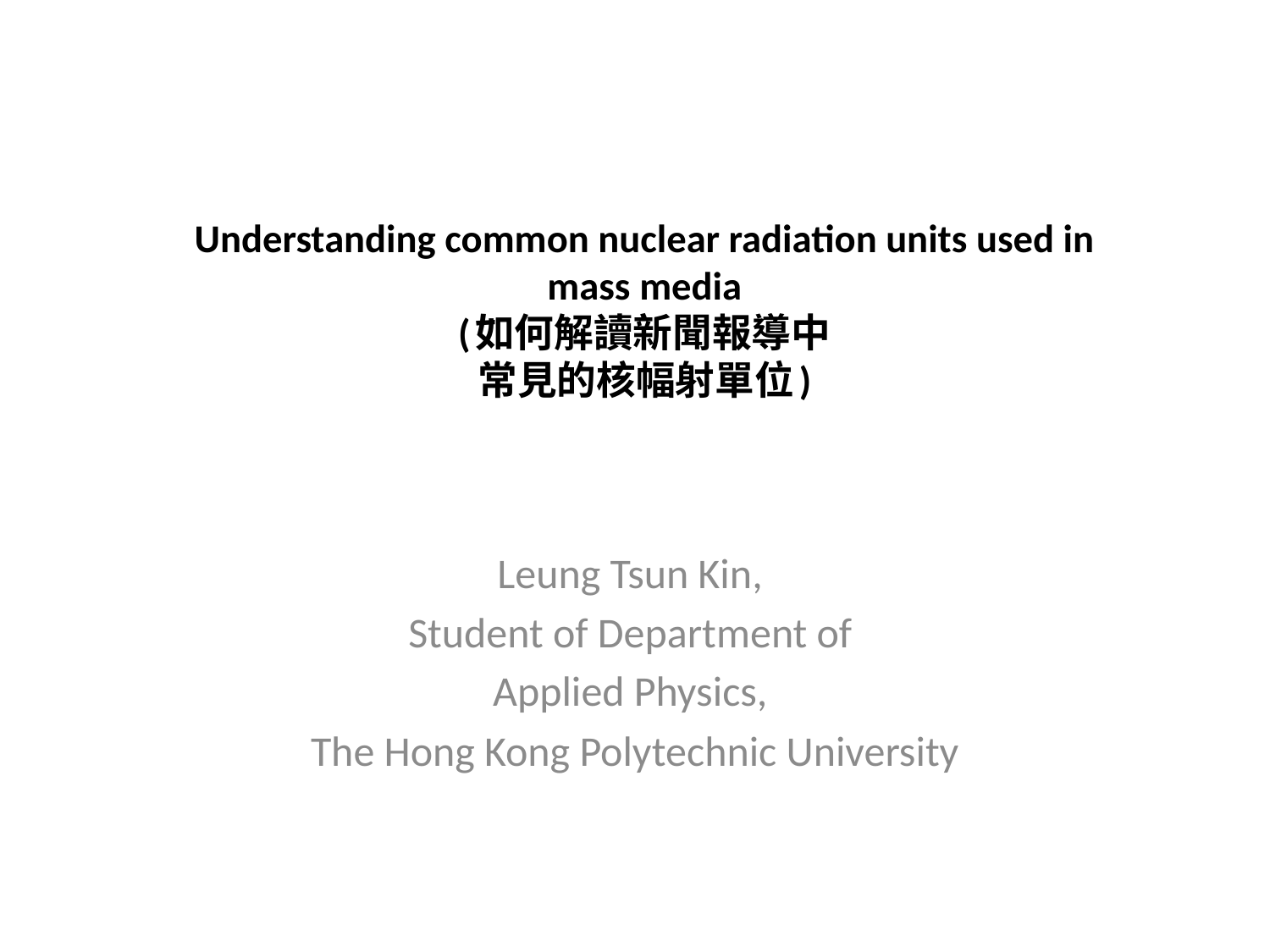

# Understanding common nuclear radiation units used in mass media (如何解讀新聞報導中 常見的核幅射單位)
Leung Tsun Kin,
Student of Department of
Applied Physics,
The Hong Kong Polytechnic University